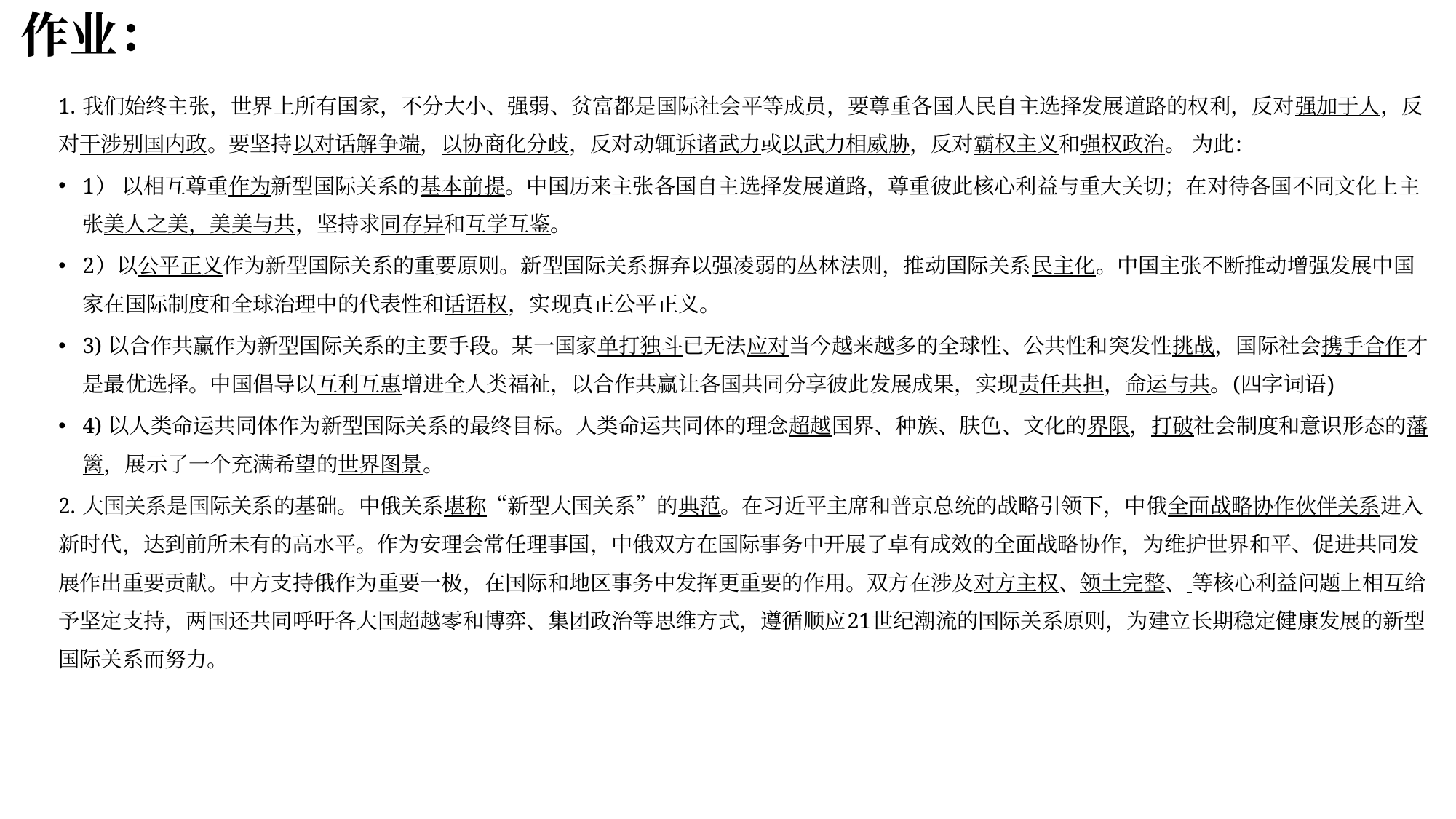

# 作业：
1. 我们始终主张，世界上所有国家，不分大小、强弱、贫富都是国际社会平等成员，要尊重各国人民自主选择发展道路的权利，反对强加于人，反对干涉别国内政。要坚持以对话解争端，以协商化分歧，反对动辄诉诸武力或以武力相威胁，反对霸权主义和强权政治。 为此:
1） 以相互尊重作为新型国际关系的基本前提。中国历来主张各国自主选择发展道路，尊重彼此核心利益与重大关切；在对待各国不同文化上主张美人之美，美美与共，坚持求同存异和互学互鉴。
2）以公平正义作为新型国际关系的重要原则。新型国际关系摒弃以强凌弱的丛林法则，推动国际关系民主化。中国主张不断推动增强发展中国家在国际制度和全球治理中的代表性和话语权，实现真正公平正义。
3) 以合作共赢作为新型国际关系的主要手段。某一国家单打独斗已无法应对当今越来越多的全球性、公共性和突发性挑战，国际社会携手合作才是最优选择。中国倡导以互利互惠增进全人类福祉，以合作共赢让各国共同分享彼此发展成果，实现责任共担，命运与共。(四字词语)
4) 以人类命运共同体作为新型国际关系的最终目标。人类命运共同体的理念超越国界、种族、肤色、文化的界限，打破社会制度和意识形态的藩篱，展示了一个充满希望的世界图景。
2. 大国关系是国际关系的基础。中俄关系堪称“新型大国关系”的典范。在习近平主席和普京总统的战略引领下，中俄全面战略协作伙伴关系进入新时代，达到前所未有的高水平。作为安理会常任理事国，中俄双方在国际事务中开展了卓有成效的全面战略协作，为维护世界和平、促进共同发展作出重要贡献。中方支持俄作为重要一极，在国际和地区事务中发挥更重要的作用。双方在涉及对方主权、领土完整、 等核心利益问题上相互给予坚定支持，两国还共同呼吁各大国超越零和博弈、集团政治等思维方式，遵循顺应21世纪潮流的国际关系原则，为建立长期稳定健康发展的新型国际关系而努力。